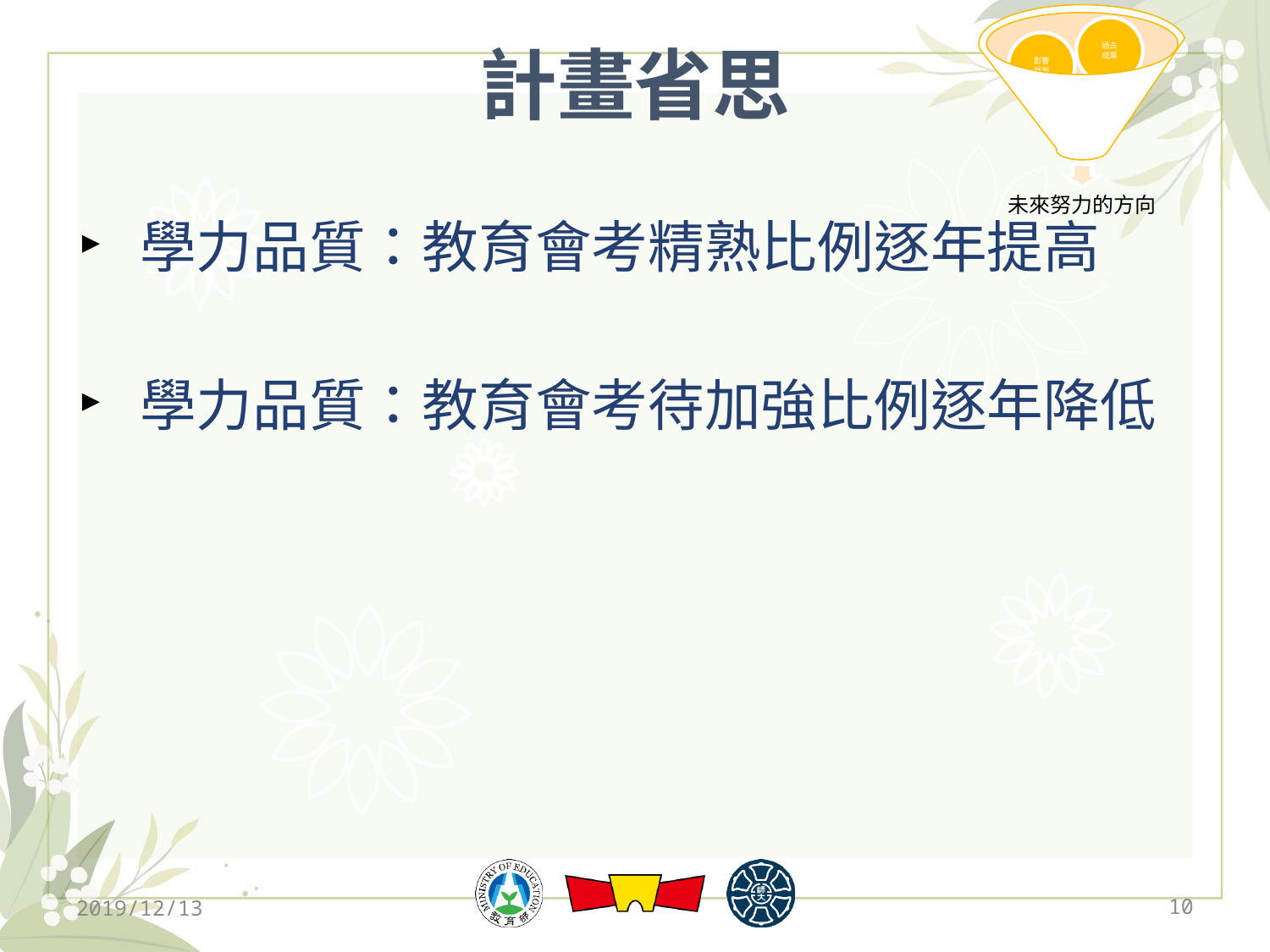

# 計畫省思
過去成果
影響層面
思考策略
未來努力的方向
學力品質：教育會考精熟比例逐年提高

學力品質：教育會考待加強比例逐年降低

2019/12/13
10